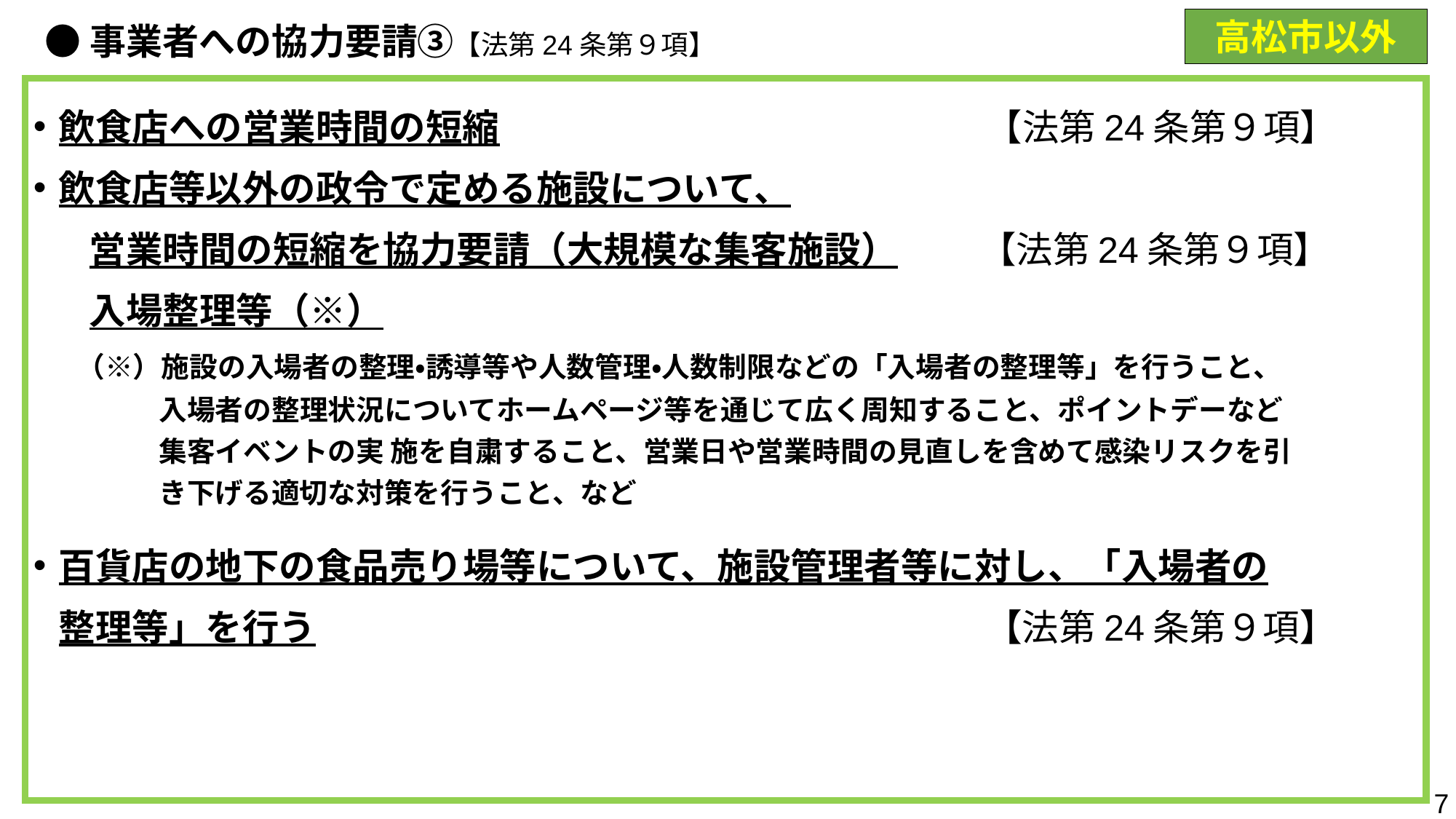

# ●事業者への協力要請③【法第24条第９項】
高松市以外

飲食店への営業時間の短縮　　　　　　　　　　　　　 【法第24条第９項】
飲食店等以外の政令で定める施設について、
　   営業時間の短縮を協力要請（大規模な集客施設）　　 【法第24条第９項】
　   入場整理等（※）
　 （※）施設の入場者の整理・誘導等や人数管理・人数制限などの「入場者の整理等」を行うこと、
　　　　  入場者の整理状況についてホームページ等を通じて広く周知すること、ポイントデーなど
　　　　  集客イベントの実 施を自粛すること、営業日や営業時間の見直しを含めて感染リスクを引
　　　　  き下げる適切な対策を行うこと、など
百貨店の地下の食品売り場等について、施設管理者等に対し、「入場者の
　整理等」を行う　　　　　　　　　　 　　　　　　　　【法第24条第９項】

7